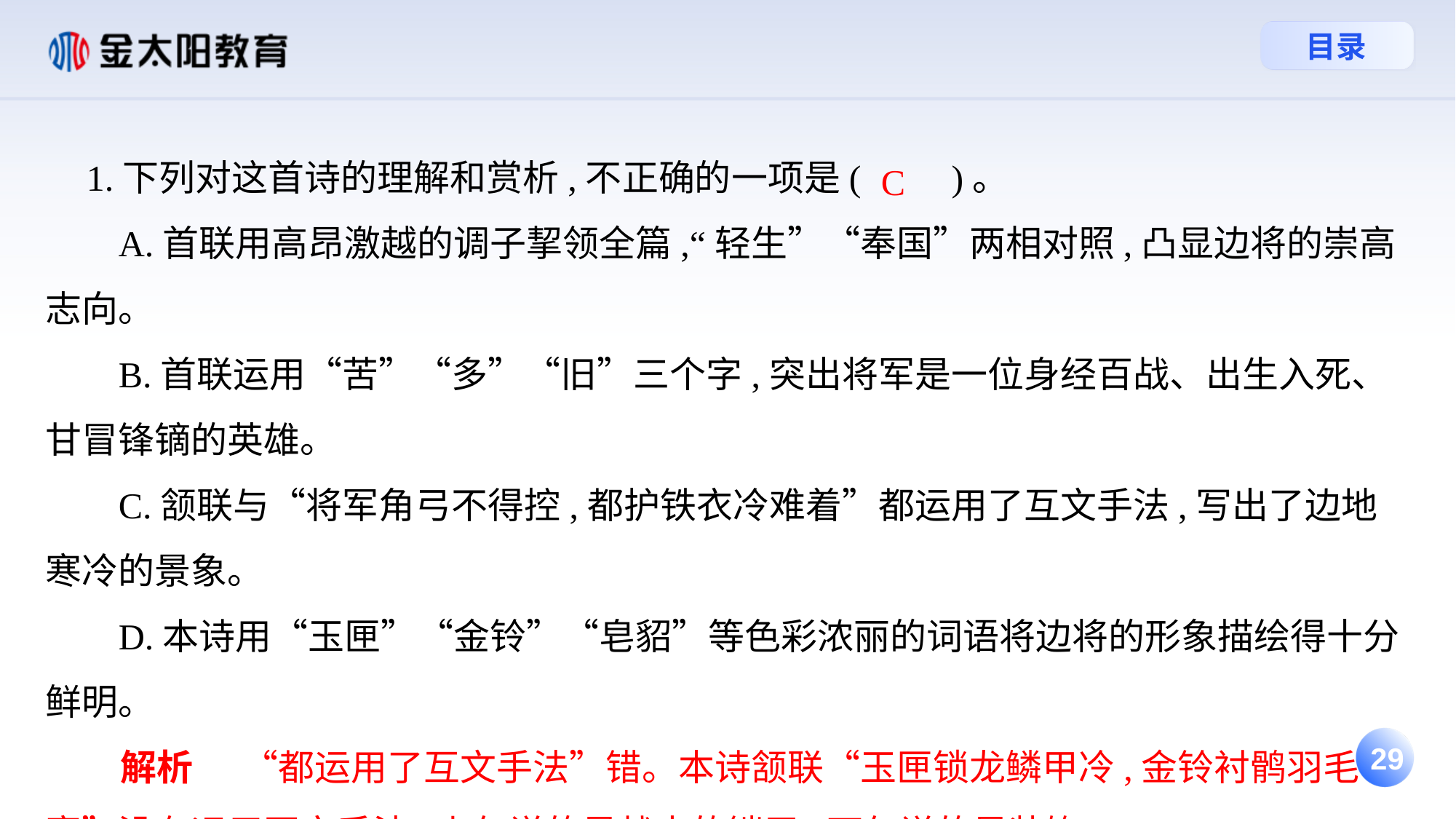

1.下列对这首诗的理解和赏析,不正确的一项是(　　)。
        A.首联用高昂激越的调子挈领全篇,“轻生”“奉国”两相对照,凸显边将的崇高志向。
        B.首联运用“苦”“多”“旧”三个字,突出将军是一位身经百战、出生入死、甘冒锋镝的英雄。
        C.颔联与“将军角弓不得控,都护铁衣冷难着”都运用了互文手法,写出了边地寒冷的景象。
        D.本诗用“玉匣”“金铃”“皂貂”等色彩浓丽的词语将边将的形象描绘得十分鲜明。
        解析      “都运用了互文手法”错。本诗颔联“玉匣锁龙鳞甲冷,金铃衬鹘羽毛寒”没有运用互文手法,上句说的是战士的铠甲,下句说的是装饰。
C